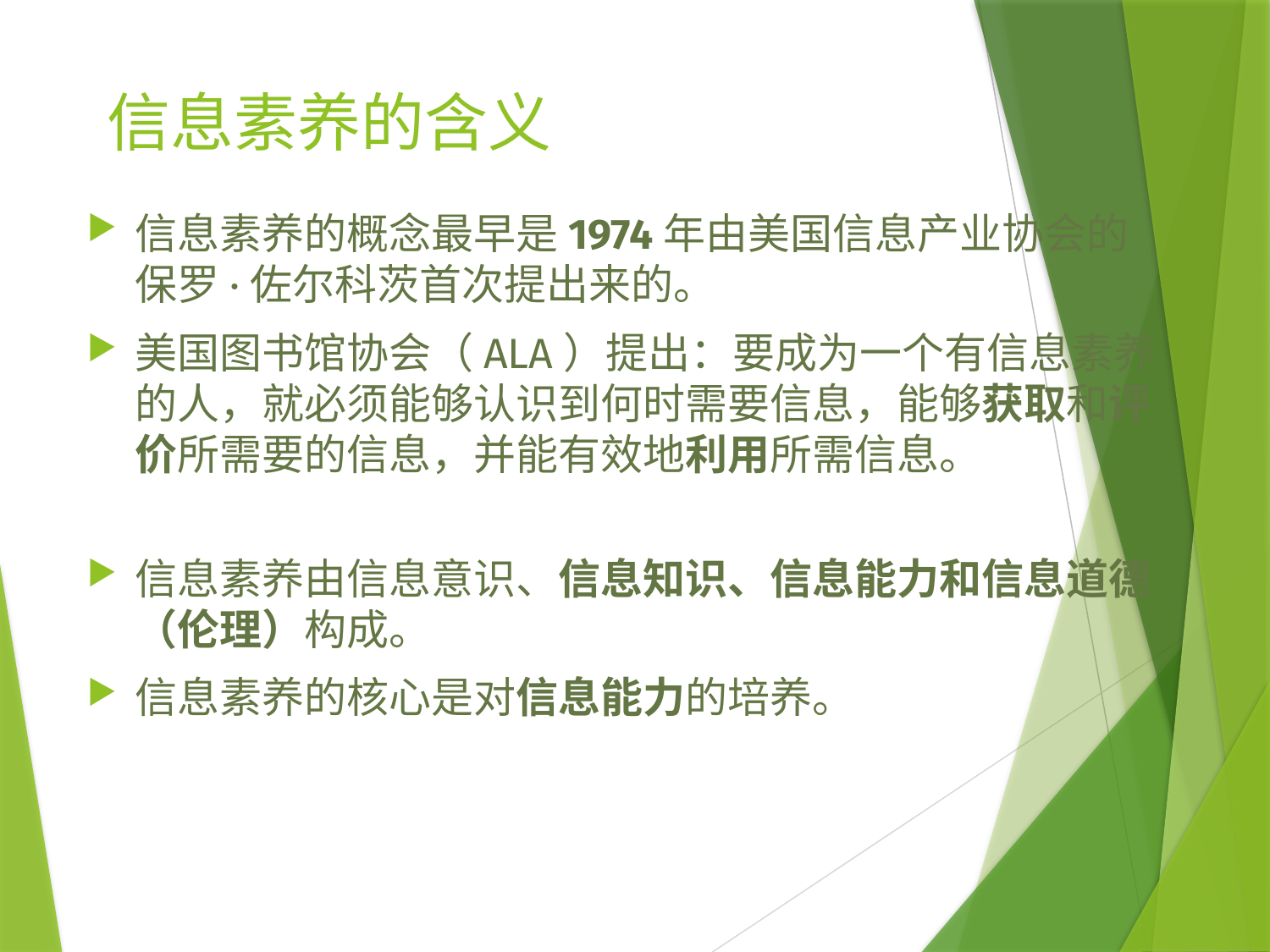

# 信息素养的含义
信息素养的概念最早是1974年由美国信息产业协会的保罗·佐尔科茨首次提出来的。
美国图书馆协会（ALA）提出：要成为一个有信息素养的人，就必须能够认识到何时需要信息，能够获取和评价所需要的信息，并能有效地利用所需信息。

信息素养由信息意识、信息知识、信息能力和信息道德（伦理）构成。
信息素养的核心是对信息能力的培养。